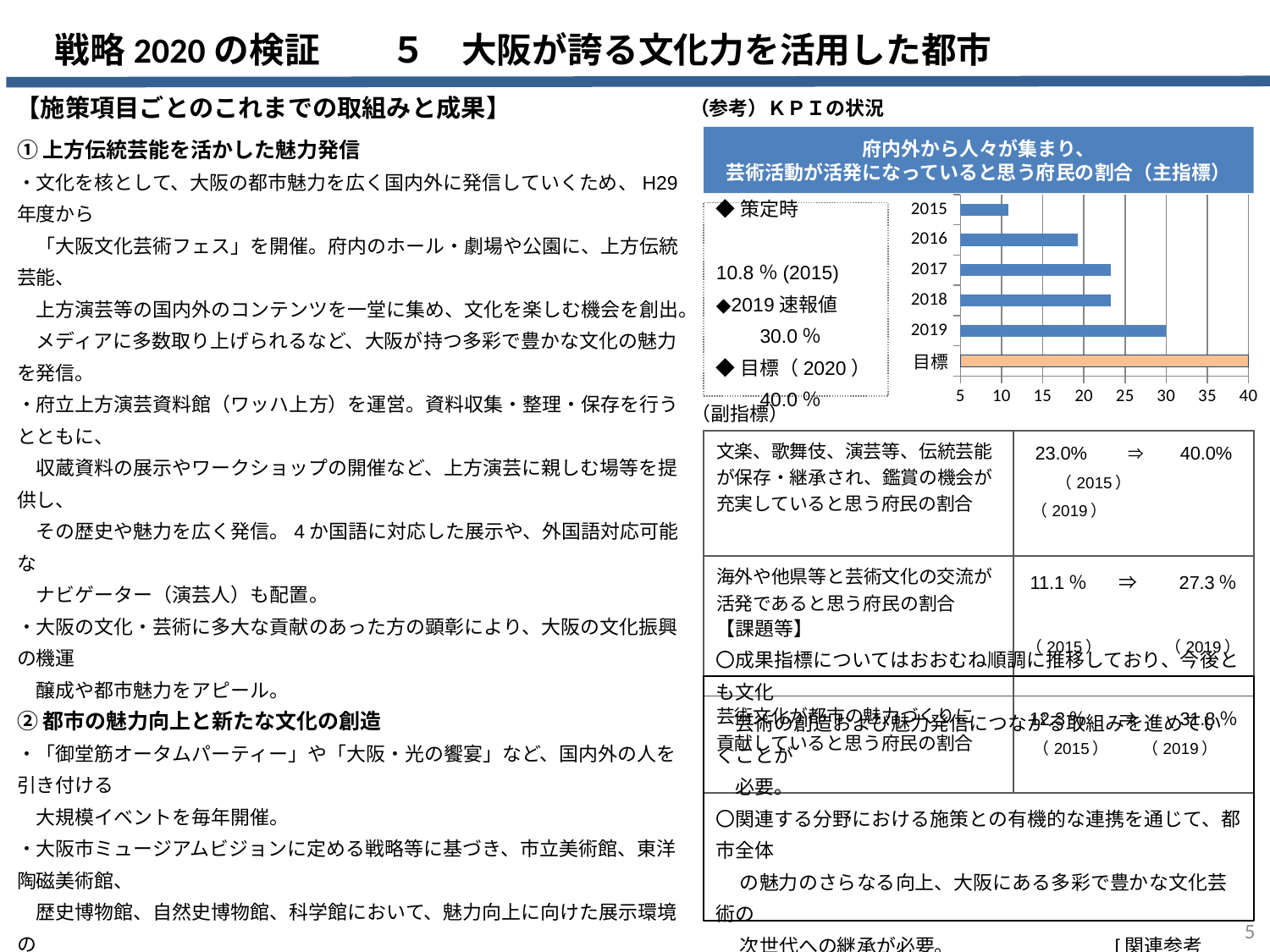

戦略2020の検証　　５　大阪が誇る文化力を活用した都市
【施策項目ごとのこれまでの取組みと成果】
（参考）ＫＰＩの状況
①上方伝統芸能を活かした魅力発信
・文化を核として、大阪の都市魅力を広く国内外に発信していくため、H29年度から
　「大阪文化芸術フェス」を開催。府内のホール・劇場や公園に、上方伝統芸能、
　上方演芸等の国内外のコンテンツを一堂に集め、文化を楽しむ機会を創出。
　メディアに多数取り上げられるなど、大阪が持つ多彩で豊かな文化の魅力を発信。
・府立上方演芸資料館（ワッハ上方）を運営。資料収集・整理・保存を行うとともに、
　収蔵資料の展示やワークショップの開催など、上方演芸に親しむ場等を提供し、
　その歴史や魅力を広く発信。4か国語に対応した展示や、外国語対応可能な
　ナビゲーター（演芸人）も配置。
・大阪の文化・芸術に多大な貢献のあった方の顕彰により、大阪の文化振興の機運
　醸成や都市魅力をアピール。
②都市の魅力向上と新たな文化の創造
・「御堂筋オータムパーティー」や「大阪・光の饗宴」など、国内外の人を引き付ける
　大規模イベントを毎年開催。
・大阪市ミュージアムビジョンに定める戦略等に基づき、市立美術館、東洋陶磁美術館、
　歴史博物館、自然史博物館、科学館において、魅力向上に向けた展示環境の
　改善など、計画的な施設の改修整備を実施。併せて、地方独立行政法人設立（2019年4月）を経て、「都市のコアとしてのミュージアム」実現に向けた取組みの推進。
・大阪市が所蔵する第一級のコレクションを活用して、既存の美術館とは異なる新たな
　魅力にあふれる「大阪中之島美術館」を、2021年度の開館をめざして整備を推進。
③文化プログラムの推進
・大阪文化芸術フェスなどを通じて、上方伝統芸能や上方演芸などの魅力を広く発信。
・大阪の文化力の向上につなげるため、アーツカウンシルにおいて府市文化事業を評価・
　審査するとともに、企画や調査機能を高め、アーティスト等へのサポート、府内での文化
　プログラムの推進や効果検証等を実施。
府内外から人々が集まり、
芸術活動が活発になっていると思う府民の割合（主指標）

### Chart

| Category |  |
|---|---|
| 目標 | 40.0 |
| 2019 | 30.0 |
| 2018 | 23.3 |
| 2017 | 23.3 |
| 2016 | 19.3 |
| 2015 | 10.8 |
◆策定時
　　10.8％(2015)
◆2019速報値
　　30.0％
◆目標（2020）
　　40.0％
（副指標）
| 文楽、歌舞伎、演芸等、伝統芸能が保存・継承され、鑑賞の機会が 充実していると思う府民の割合 | 23.0%　　⇒　　40.0% （2015）　　　　　（2019） |
| --- | --- |
| 海外や他県等と芸術文化の交流が 活発であると思う府民の割合 | 11.1％　　⇒　　27.3％　 （2015）　　　　（2019） |
| 芸術文化が都市の魅力づくりに 貢献していると思う府民の割合 | 12.3％　　⇒　　31.8％（2015） 　（2019） |
【課題等】
〇成果指標についてはおおむね順調に推移しており、今後とも文化
　芸術の創造および魅力発信につながる取組みを進めていくことが
　必要。
〇関連する分野における施策との有機的な連携を通じて、都市全体
　 の魅力のさらなる向上、大阪にある多彩で豊かな文化芸術の
　 次世代への継承が必要。　　　　　　　　[関連参考データ：12]
5